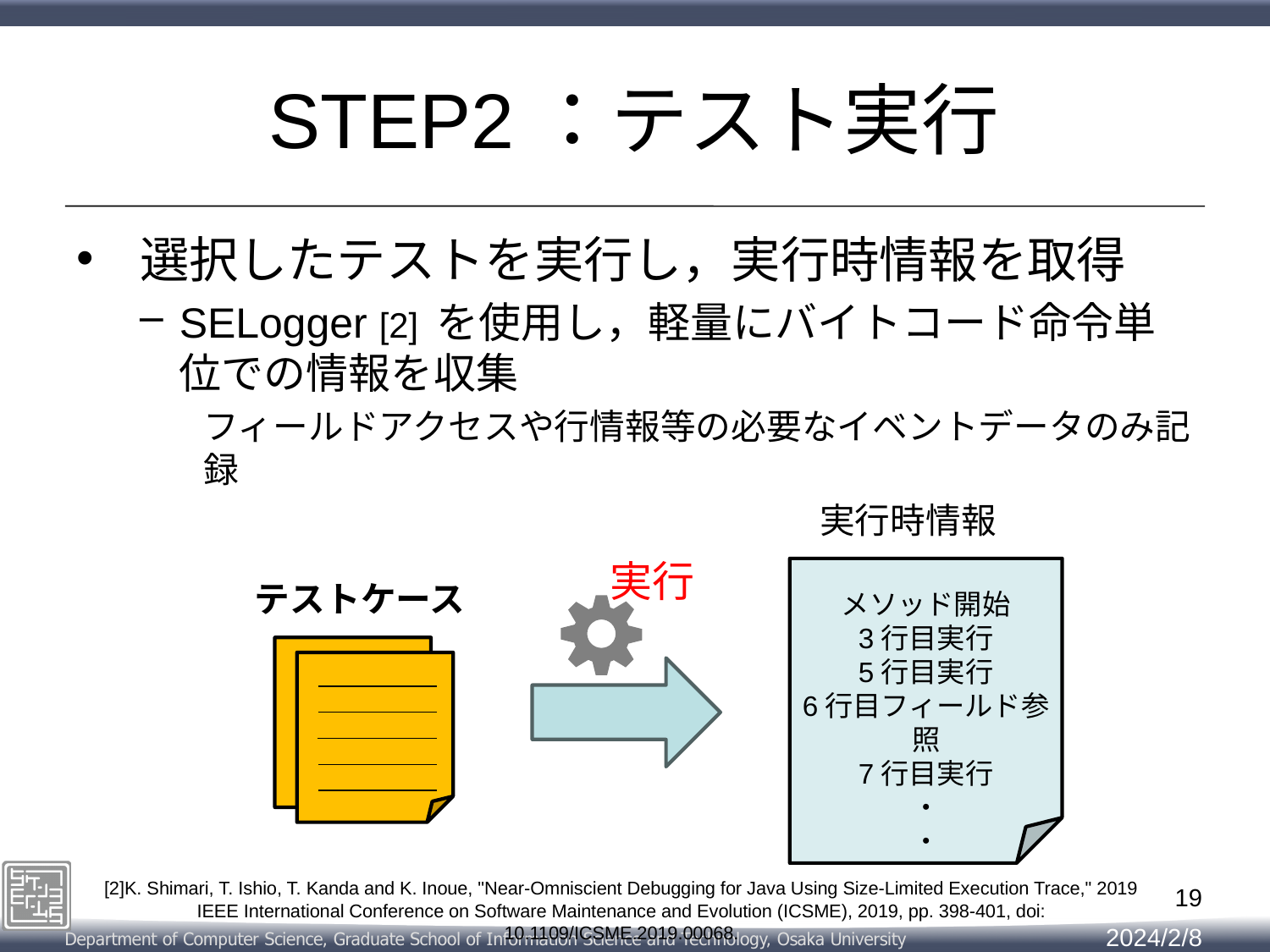

# STEP2：テスト実行
選択したテストを実行し，実行時情報を取得
SELogger [2] を使用し，軽量にバイトコード命令単位での情報を収集
フィールドアクセスや行情報等の必要なイベントデータのみ記録

実行時情報
実行

メソッド開始
3行目実行
5行目実行
6行目フィールド参照
7行目実行
・
・
テストケース

[2]K. Shimari, T. Ishio, T. Kanda and K. Inoue, "Near-Omniscient Debugging for Java Using Size-Limited Execution Trace," 2019 IEEE International Conference on Software Maintenance and Evolution (ICSME), 2019, pp. 398-401, doi: 10.1109/ICSME.2019.00068.
19
2024/2/8